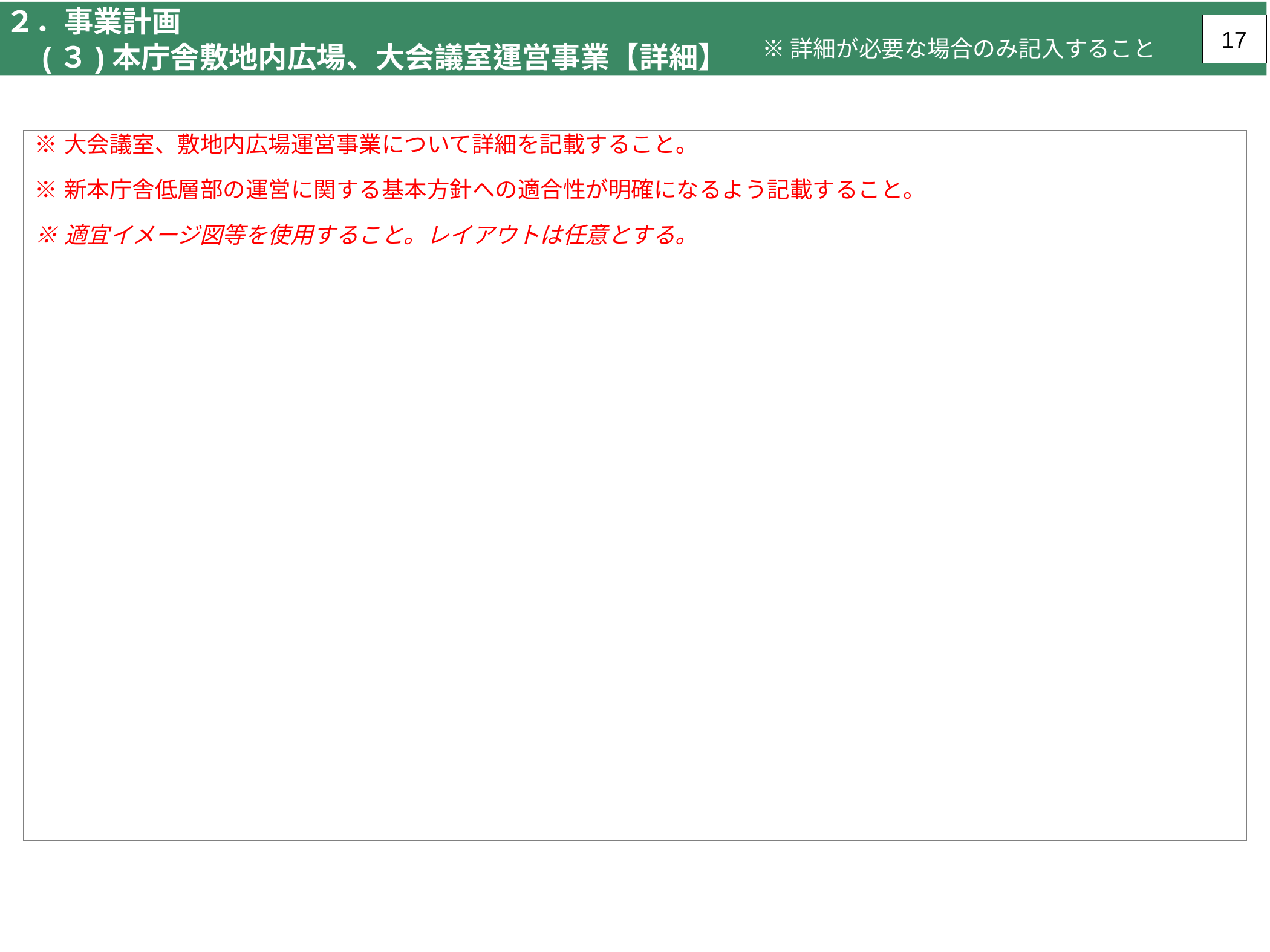

２．事業計画
　(３)本庁舎敷地内広場、大会議室運営事業【詳細】
17
※詳細が必要な場合のみ記入すること
| ※大会議室、敷地内広場運営事業について詳細を記載すること。 ※新本庁舎低層部の運営に関する基本方針への適合性が明確になるよう記載すること。 ※適宜イメージ図等を使用すること。レイアウトは任意とする。 |
| --- |